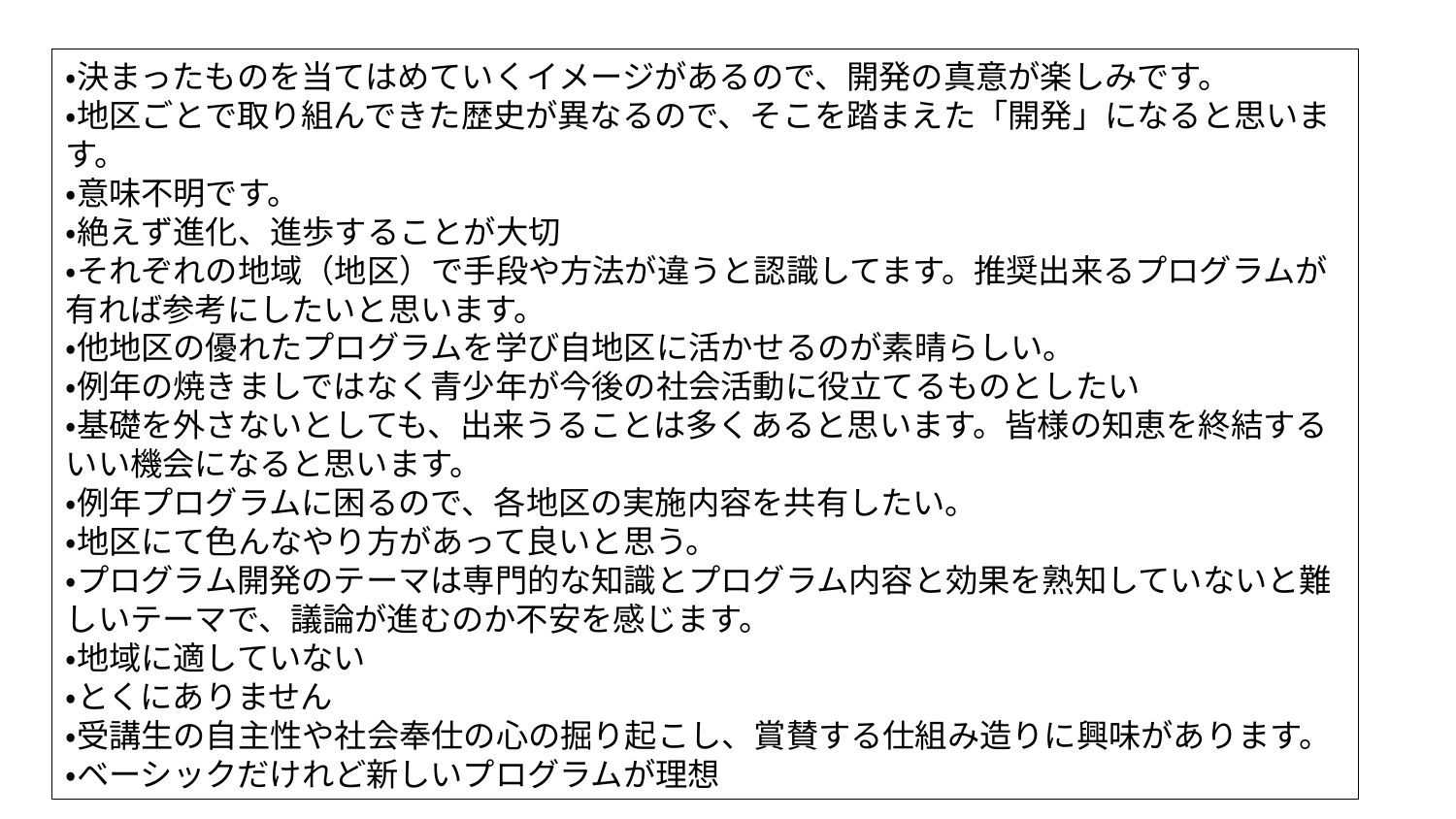

・決まったものを当てはめていくイメージがあるので、開発の真意が楽しみです。
・地区ごとで取り組んできた歴史が異なるので、そこを踏まえた「開発」になると思います。
・意味不明です。
・絶えず進化、進歩することが大切
・それぞれの地域（地区）で手段や方法が違うと認識してます。推奨出来るプログラムが有れば参考にしたいと思います。
・他地区の優れたプログラムを学び自地区に活かせるのが素晴らしい。
・例年の焼きましではなく青少年が今後の社会活動に役立てるものとしたい
・基礎を外さないとしても、出来うることは多くあると思います。皆様の知恵を終結するいい機会になると思います。
・例年プログラムに困るので、各地区の実施内容を共有したい。
・地区にて色んなやり方があって良いと思う。
・プログラム開発のテーマは専門的な知識とプログラム内容と効果を熟知していないと難しいテーマで、議論が進むのか不安を感じます。
・地域に適していない
・とくにありません
・受講生の自主性や社会奉仕の心の掘り起こし、賞賛する仕組み造りに興味があります。
・ベーシックだけれど新しいプログラムが理想